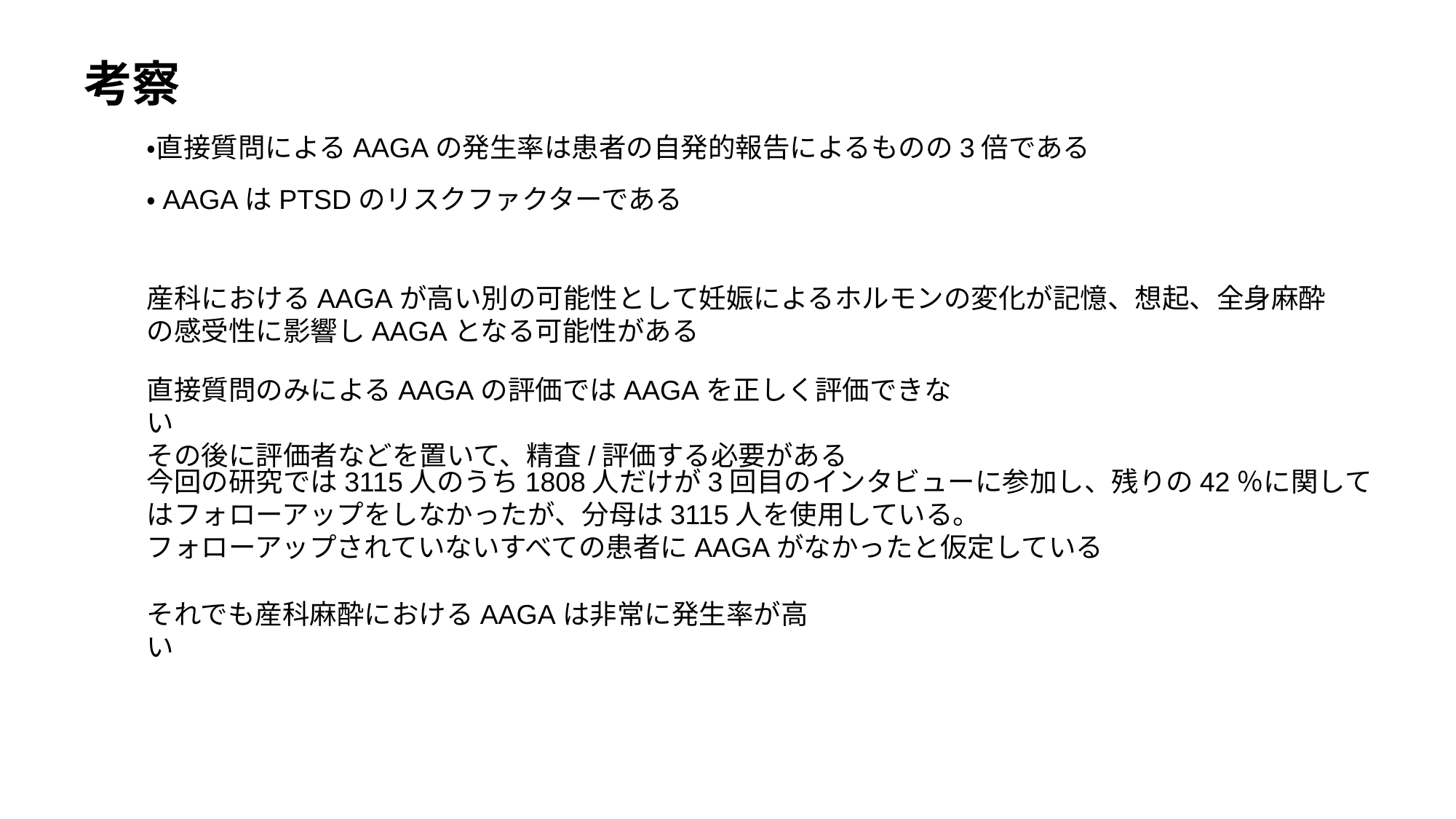

考察
・直接質問によるAAGAの発生率は患者の自発的報告によるものの3倍である
・AAGAはPTSDのリスクファクターである
産科におけるAAGAが高い別の可能性として妊娠によるホルモンの変化が記憶、想起、全身麻酔の感受性に影響しAAGAとなる可能性がある
直接質問のみによるAAGAの評価ではAAGAを正しく評価できない
その後に評価者などを置いて、精査/評価する必要がある
今回の研究では3115人のうち1808人だけが3回目のインタビューに参加し、残りの42％に関してはフォローアップをしなかったが、分母は3115人を使用している。
フォローアップされていないすべての患者にAAGAがなかったと仮定している
それでも産科麻酔におけるAAGAは非常に発生率が高い